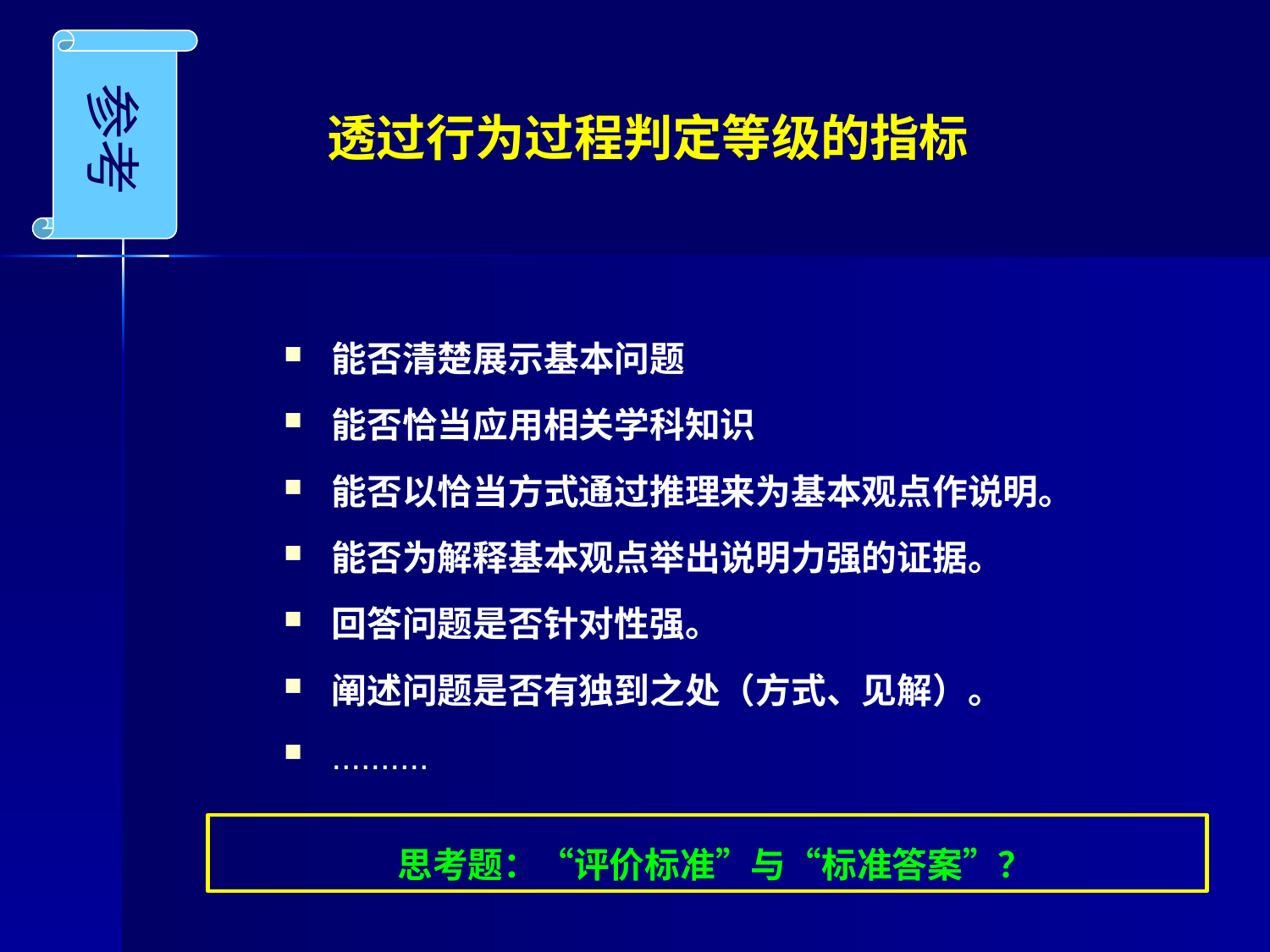

参考
透过行为过程判定等级的指标
能否清楚展示基本问题
能否恰当应用相关学科知识
能否以恰当方式通过推理来为基本观点作说明。
能否为解释基本观点举出说明力强的证据。
回答问题是否针对性强。
阐述问题是否有独到之处（方式、见解）。
..........
 思考题：“评价标准”与“标准答案”？